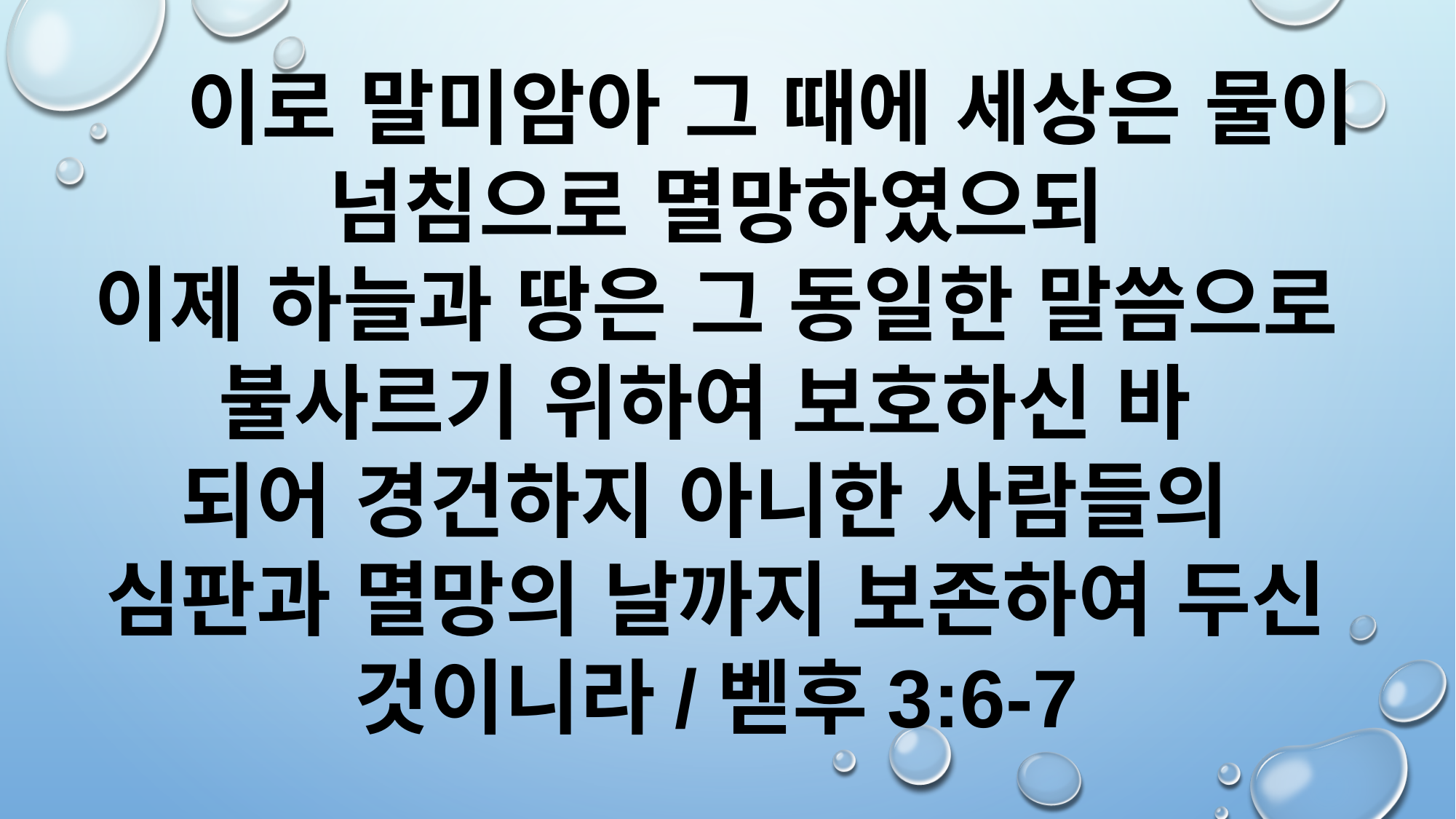

이로 말미암아 그 때에 세상은 물이 넘침으로 멸망하였으되
이제 하늘과 땅은 그 동일한 말씀으로 불사르기 위하여 보호하신 바
되어 경건하지 아니한 사람들의
심판과 멸망의 날까지 보존하여 두신 것이니라/벧후3:6-7